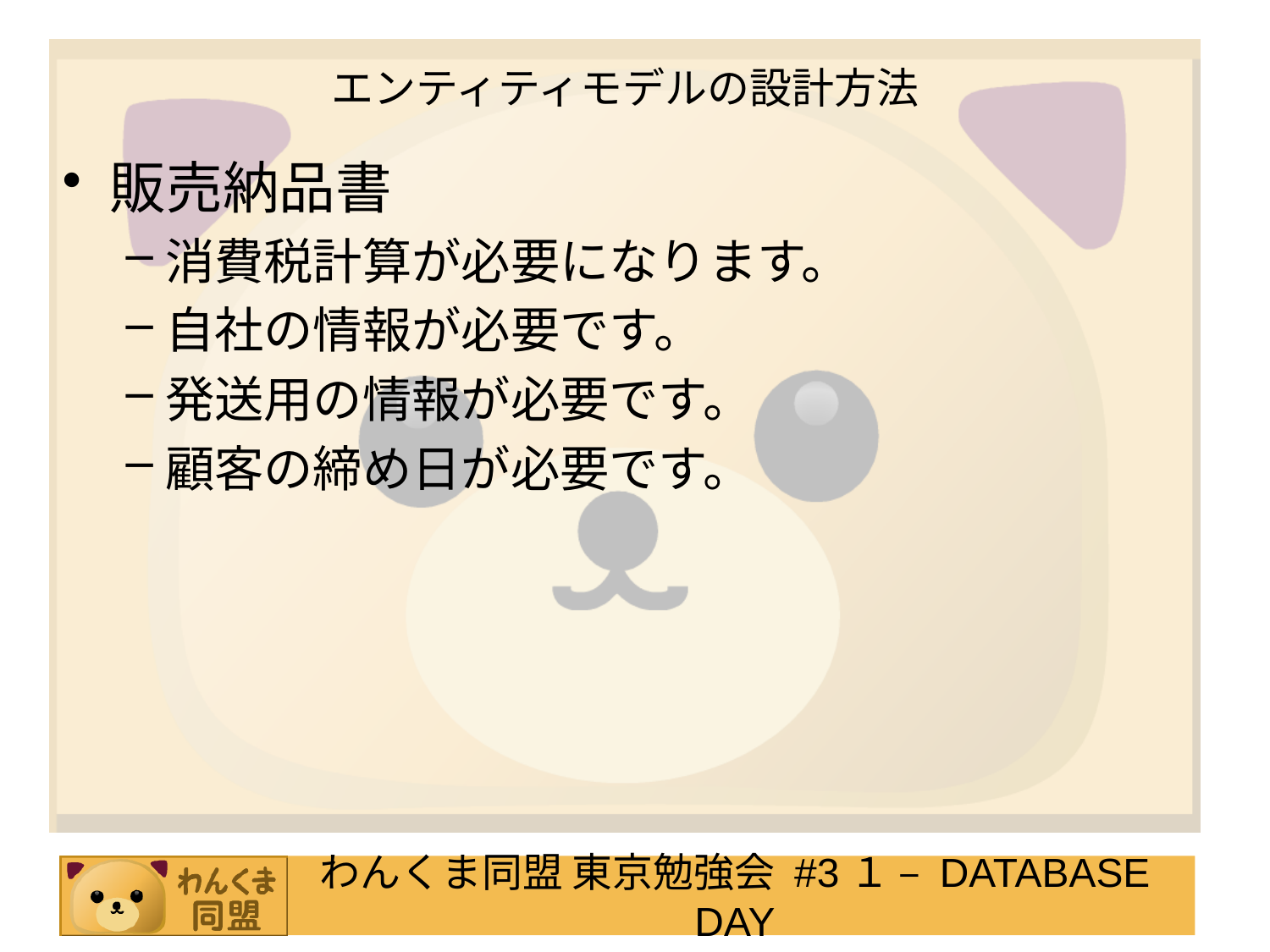

# エンティティモデルの設計方法
販売納品書
消費税計算が必要になります。
自社の情報が必要です。
発送用の情報が必要です。
顧客の締め日が必要です。